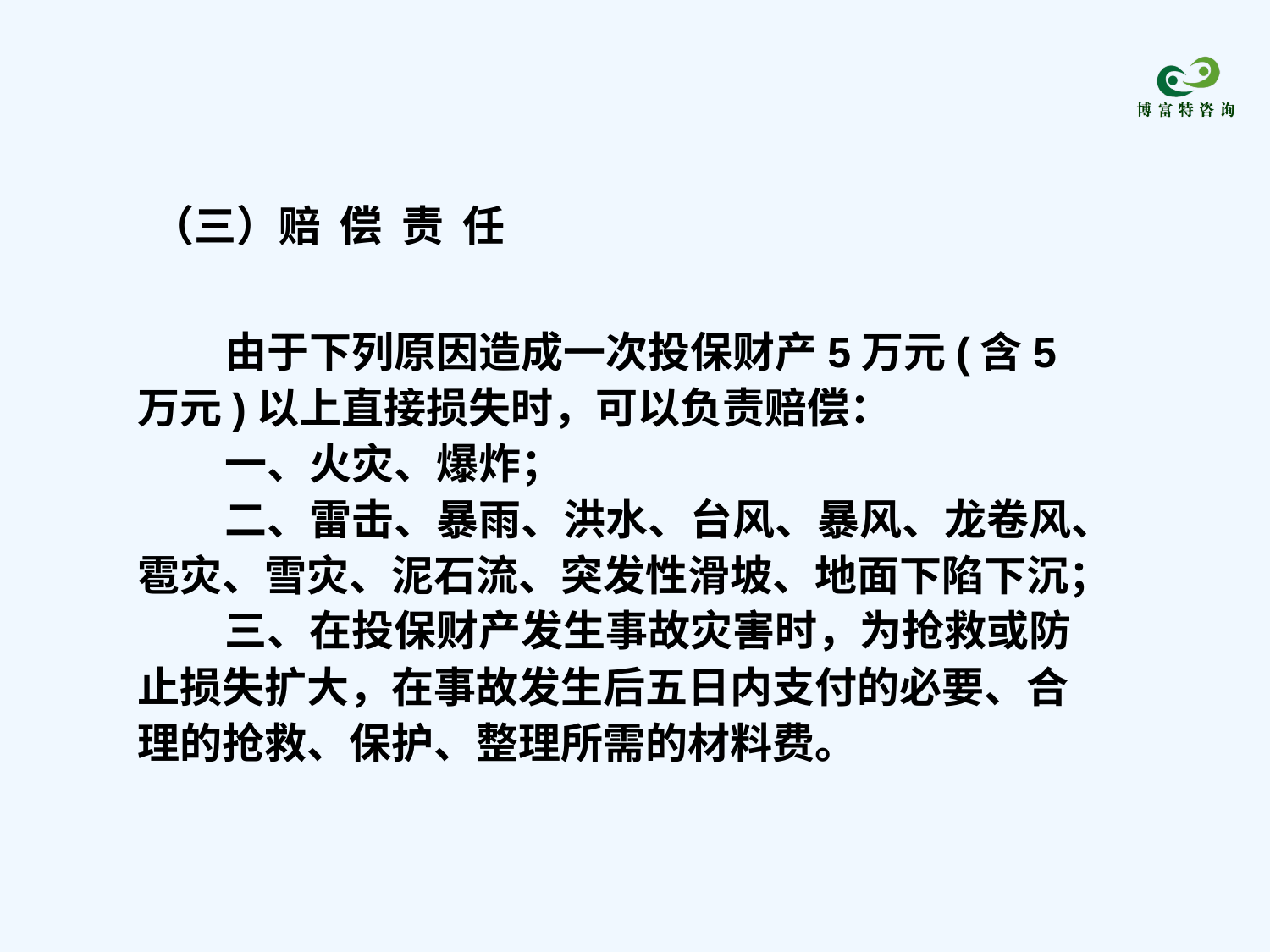

（三）赔  偿  责  任
  由于下列原因造成一次投保财产5万元(含5万元)以上直接损失时，可以负责赔偿：
  一、火灾、爆炸；
  二、雷击、暴雨、洪水、台风、暴风、龙卷风、雹灾、雪灾、泥石流、突发性滑坡、地面下陷下沉；
  三、在投保财产发生事故灾害时，为抢救或防止损失扩大，在事故发生后五日内支付的必要、合理的抢救、保护、整理所需的材料费。
43